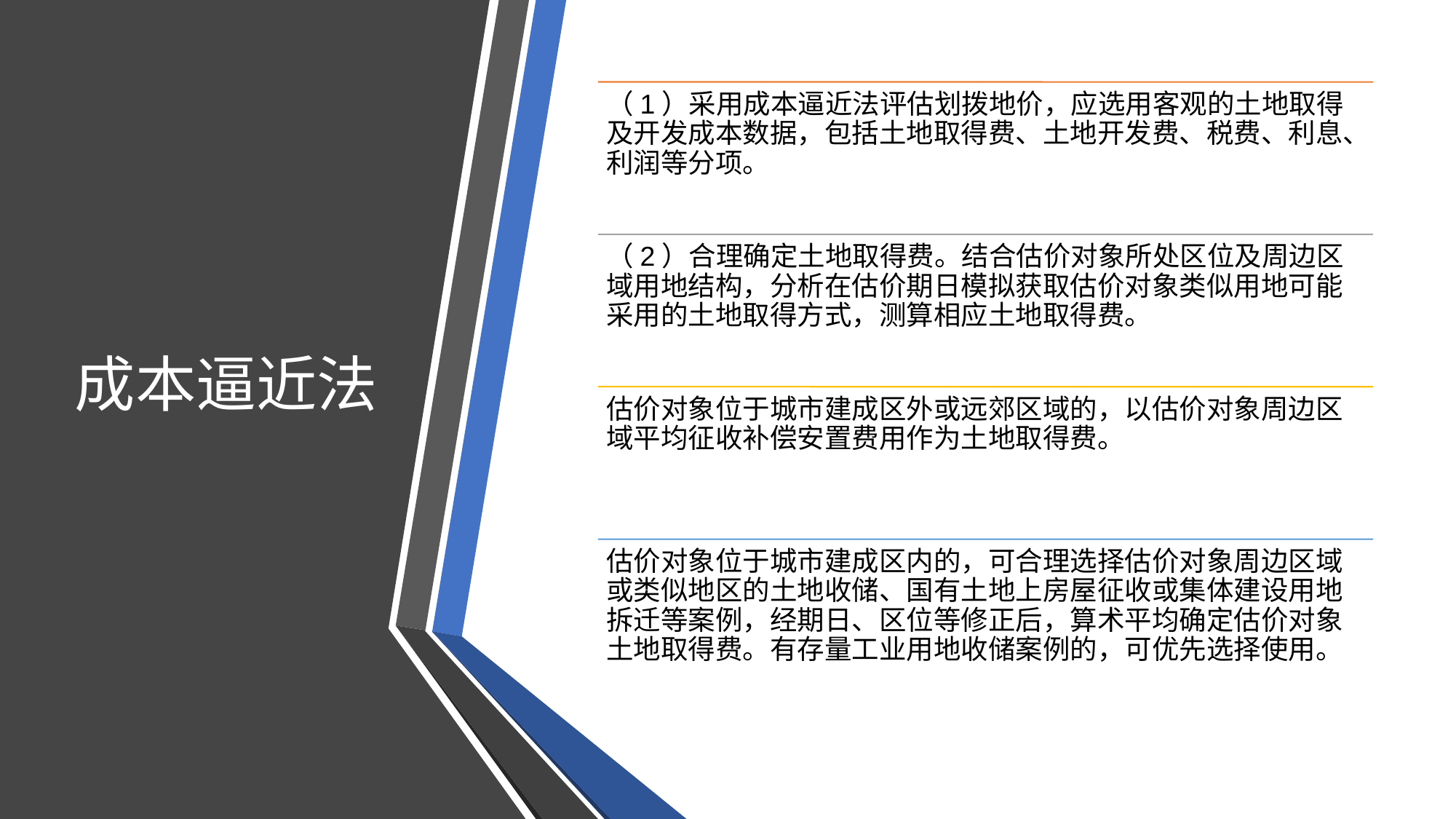

# 成本逼近法
（1）采用成本逼近法评估划拨地价，应选用客观的土地取得及开发成本数据，包括土地取得费、土地开发费、税费、利息、利润等分项。
（2）合理确定土地取得费。结合估价对象所处区位及周边区域用地结构，分析在估价期日模拟获取估价对象类似用地可能采用的土地取得方式，测算相应土地取得费。
估价对象位于城市建成区外或远郊区域的，以估价对象周边区域平均征收补偿安置费用作为土地取得费。
估价对象位于城市建成区内的，可合理选择估价对象周边区域或类似地区的土地收储、国有土地上房屋征收或集体建设用地拆迁等案例，经期日、区位等修正后，算术平均确定估价对象土地取得费。有存量工业用地收储案例的，可优先选择使用。